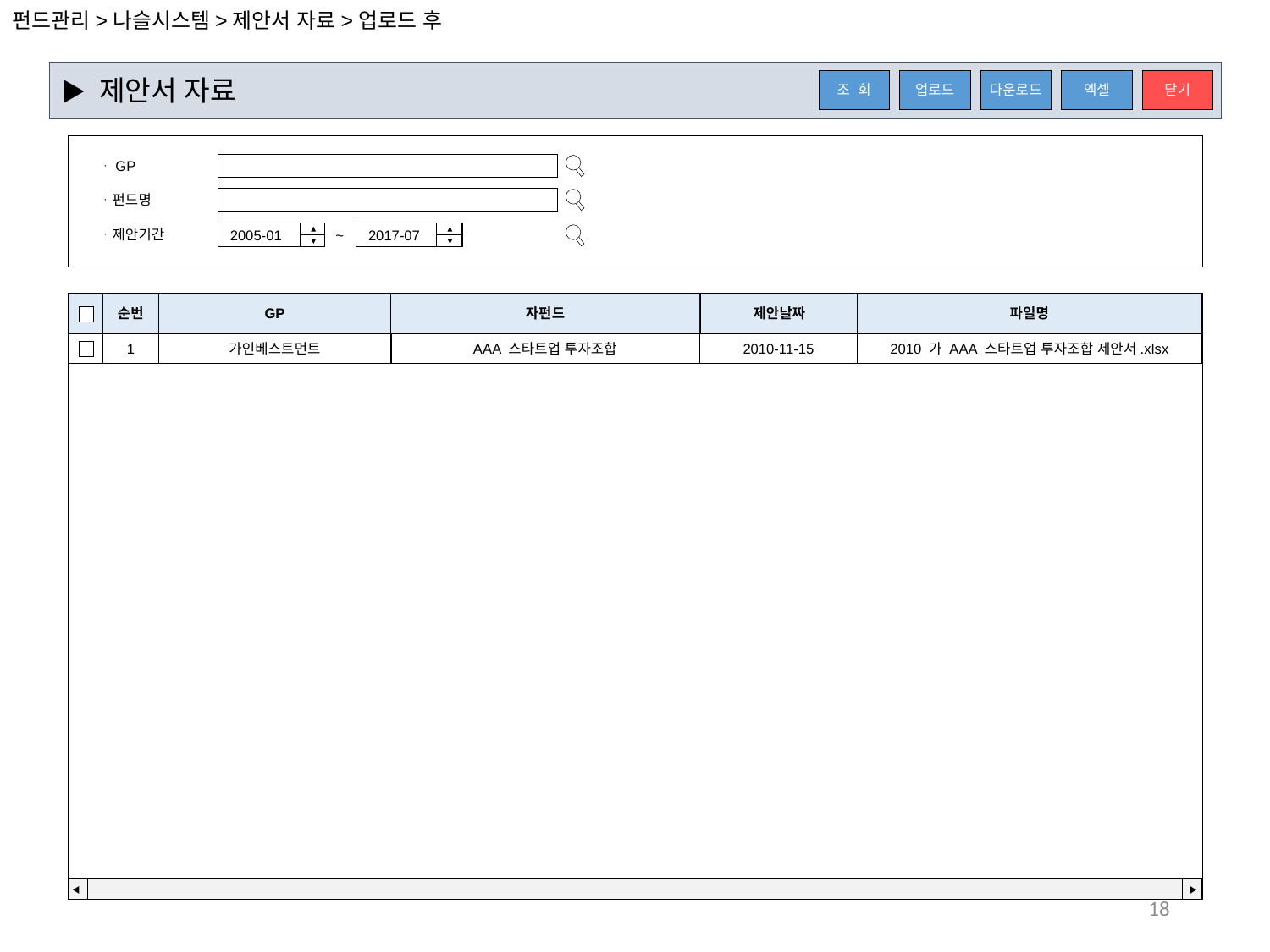

펀드관리>나슬시스템>제안서 자료>업로드 후
▶ 제안서 자료
엑셀
닫기
조  회
업로드
다운로드

ᆞGP

ᆞ펀드명

ᆞ제안기간
~
2005-01

2017-07

순번
GP
자펀드
제안날짜
파일명

1
가인베스트먼트
AAA 스타트업 투자조합
2010-11-15
2010 가 AAA 스타트업 투자조합 제안서.xlsx

◀
▶
18